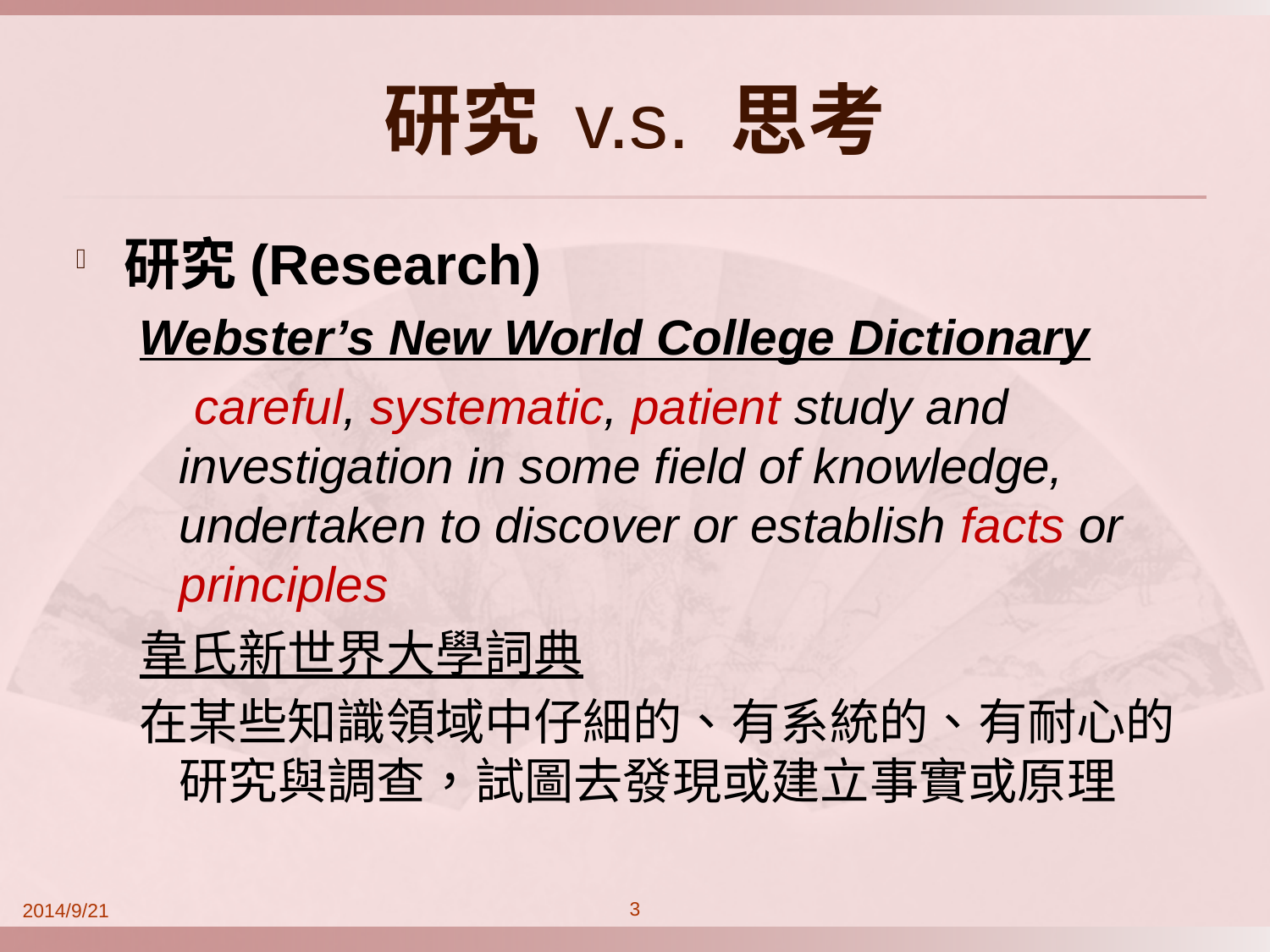

# 研究 v.s. 思考
研究(Research)
Webster’s New World College Dictionary
    careful, systematic, patient study and investigation in some field of knowledge, undertaken to discover or establish facts or principles
韋氏新世界大學詞典
在某些知識領域中仔細的、有系統的、有耐心的研究與調查，試圖去發現或建立事實或原理
2014/9/21
3